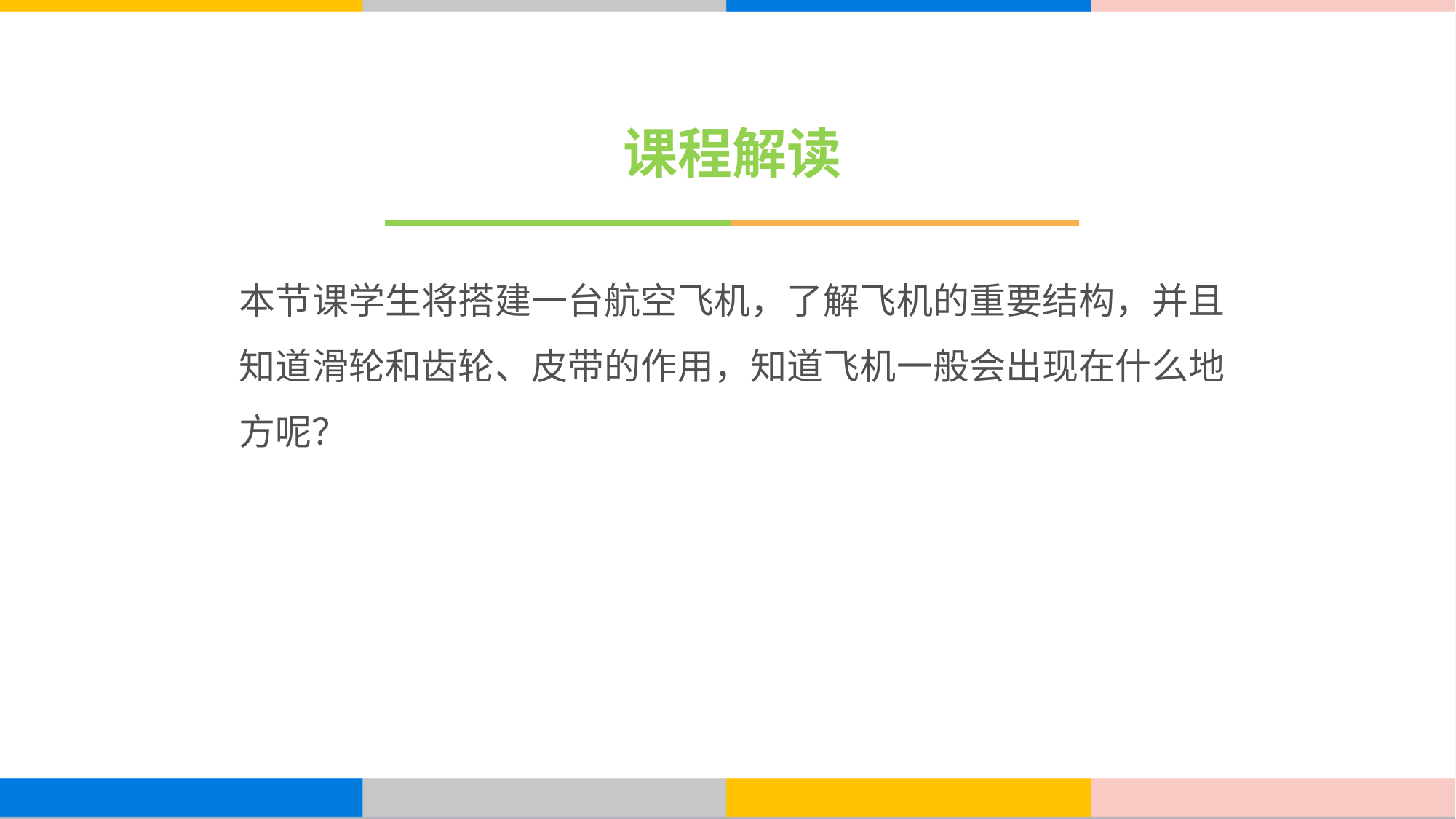

# 课程解读
本节课学生将搭建一台航空飞机，了解飞机的重要结构，并且知道滑轮和齿轮、皮带的作用，知道飞机一般会出现在什么地方呢？